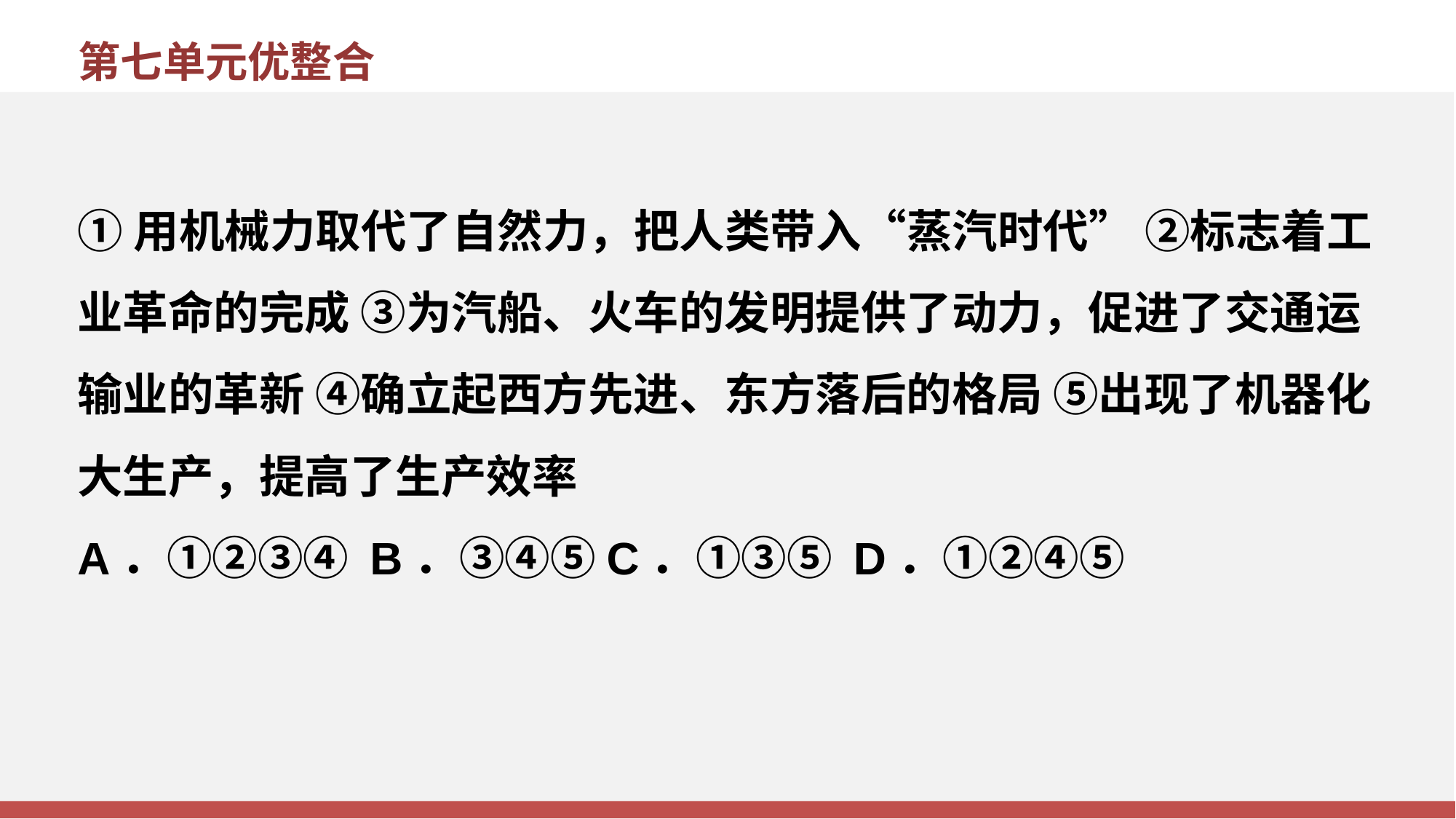

第七单元优整合

①用机械力取代了自然力，把人类带入“蒸汽时代” ②标志着工业革命的完成 ③为汽船、火车的发明提供了动力，促进了交通运输业的革新 ④确立起西方先进、东方落后的格局 ⑤出现了机器化大生产，提高了生产效率
A．①②③④ B．③④⑤C．①③⑤ D．①②④⑤